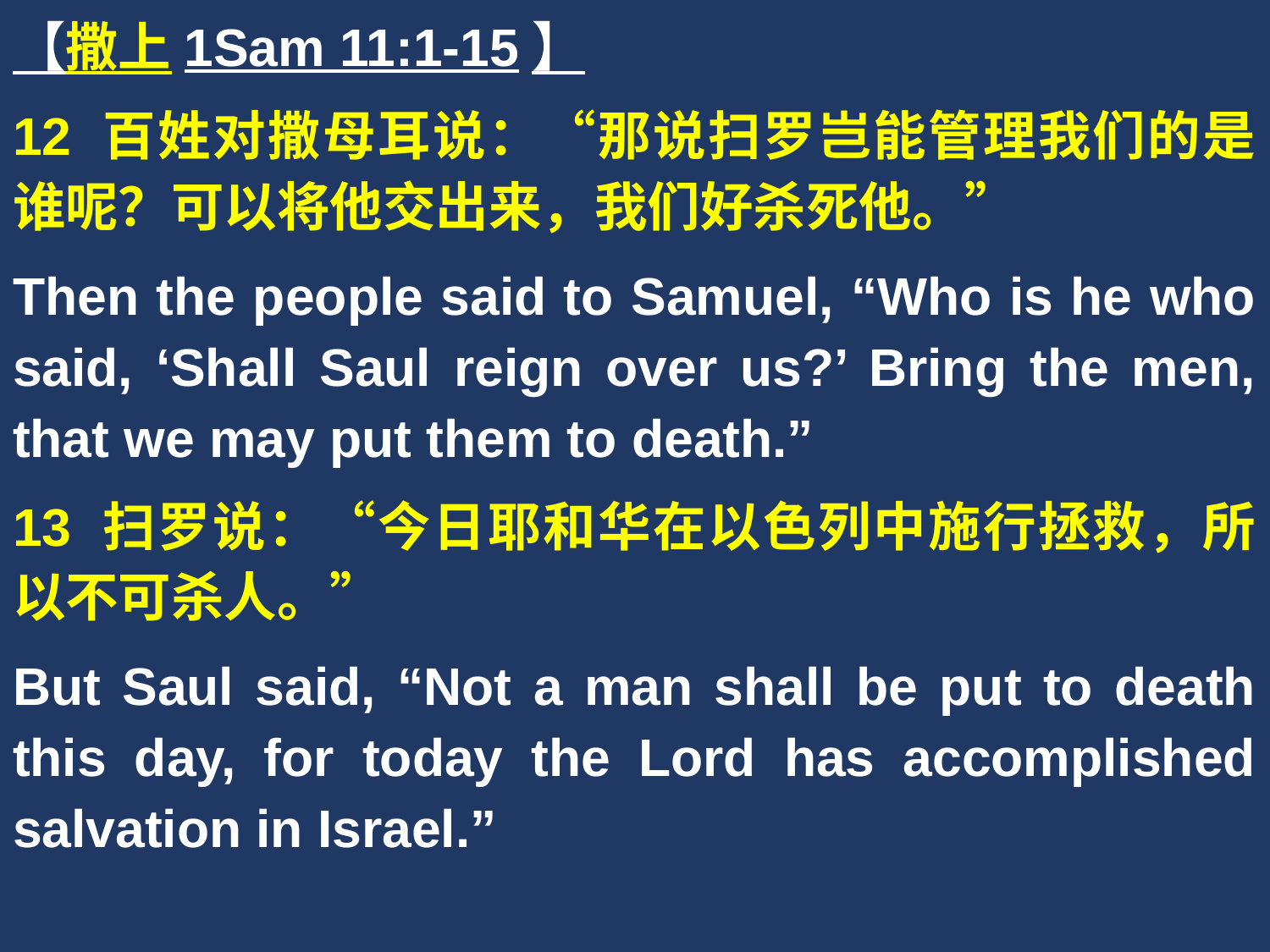

【撒上1Sam 11:1-15】
12 百姓对撒母耳说：“那说扫罗岂能管理我们的是谁呢？可以将他交出来，我们好杀死他。”
Then the people said to Samuel, “Who is he who said, ‘Shall Saul reign over us?’ Bring the men, that we may put them to death.”
13 扫罗说：“今日耶和华在以色列中施行拯救，所以不可杀人。”
But Saul said, “Not a man shall be put to death this day, for today the Lord has accomplished salvation in Israel.”